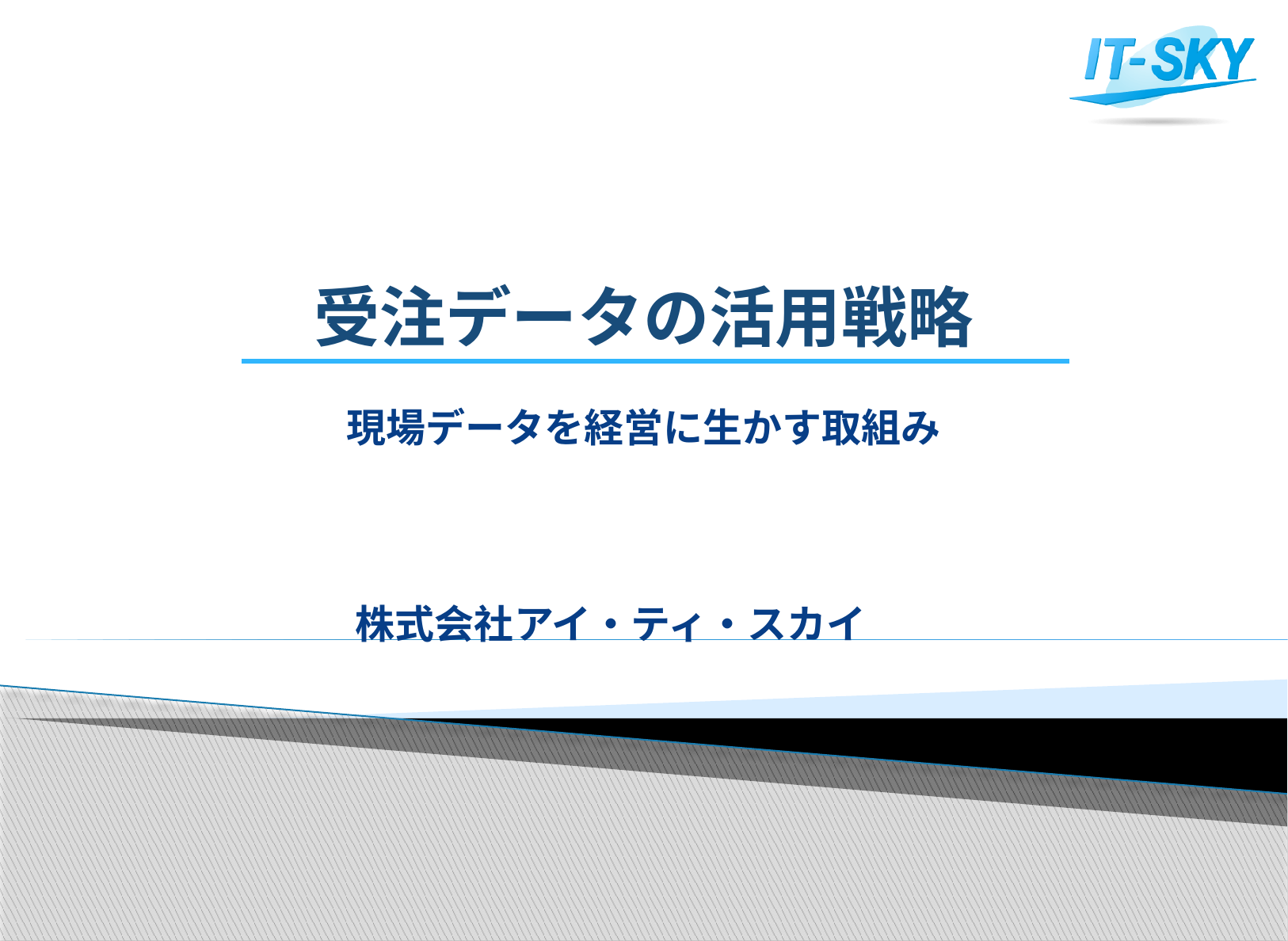

# 受注データの活用戦略
現場データを経営に生かす取組み
株式会社アイ・ティ・スカイ